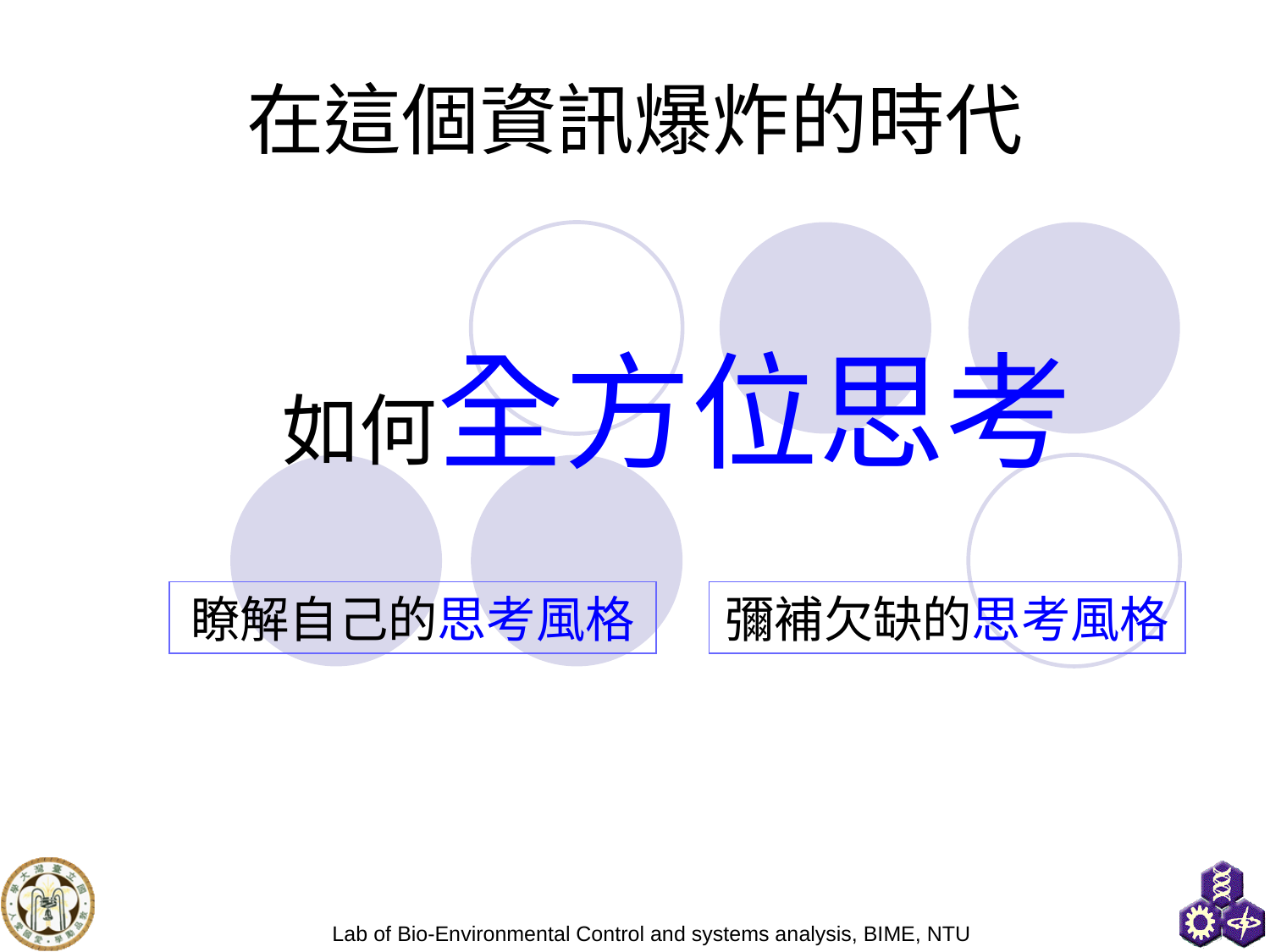

在這個資訊爆炸的時代
# 如何全方位思考
瞭解自己的思考風格
彌補欠缺的思考風格